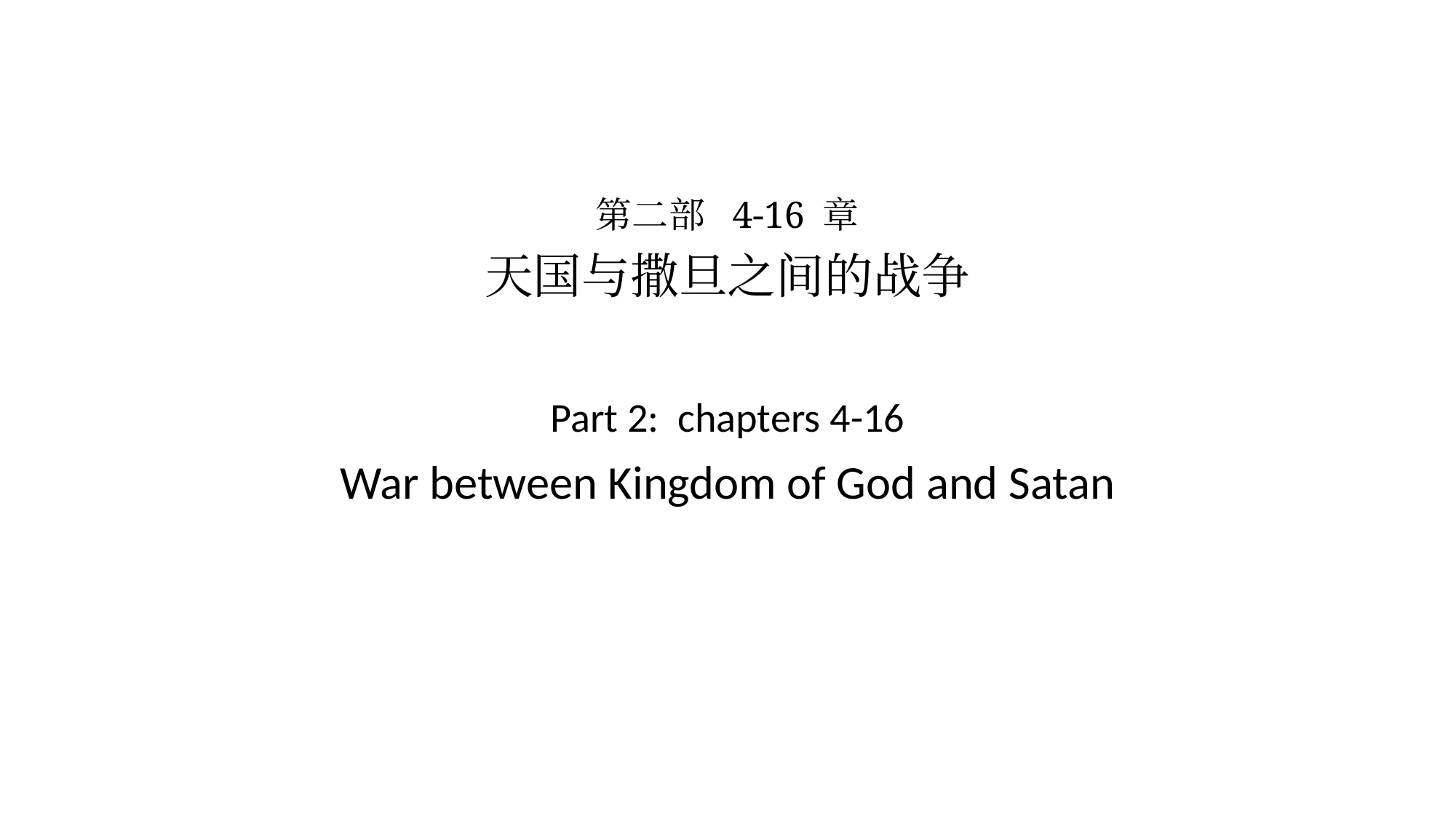

# 第二部  4-16 章 天国与撒旦之间的战争 Part 2:  chapters 4-16 War between Kingdom of God and Satan